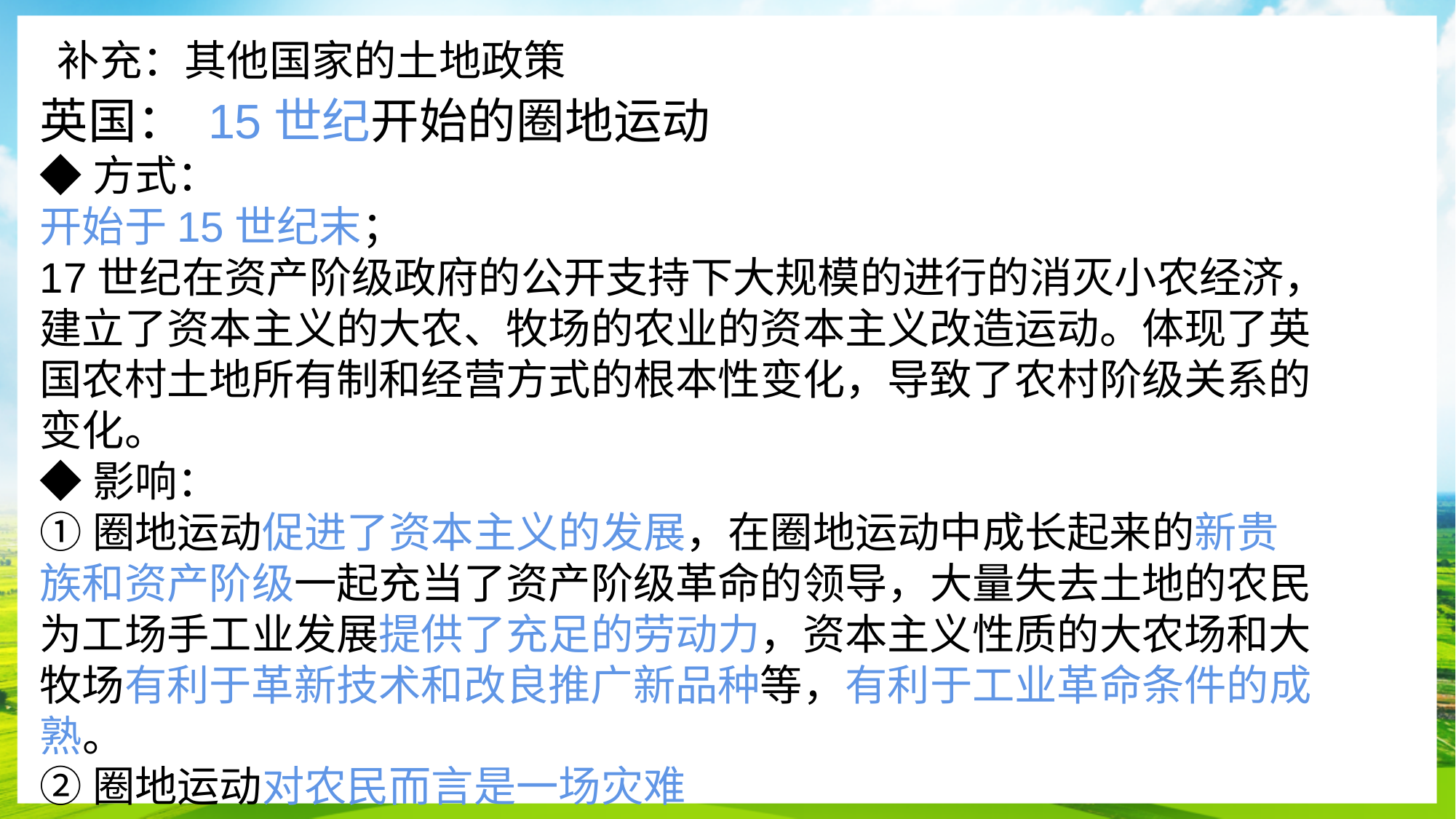

补充：其他国家的土地政策
英国： 15世纪开始的圈地运动
◆方式：
开始于15世纪末；
17世纪在资产阶级政府的公开支持下大规模的进行的消灭小农经济，建立了资本主义的大农、牧场的农业的资本主义改造运动。体现了英国农村土地所有制和经营方式的根本性变化，导致了农村阶级关系的变化。
◆影响：
①圈地运动促进了资本主义的发展，在圈地运动中成长起来的新贵族和资产阶级一起充当了资产阶级革命的领导，大量失去土地的农民为工场手工业发展提供了充足的劳动力，资本主义性质的大农场和大牧场有利于革新技术和改良推广新品种等，有利于工业革命条件的成熟。
②圈地运动对农民而言是一场灾难